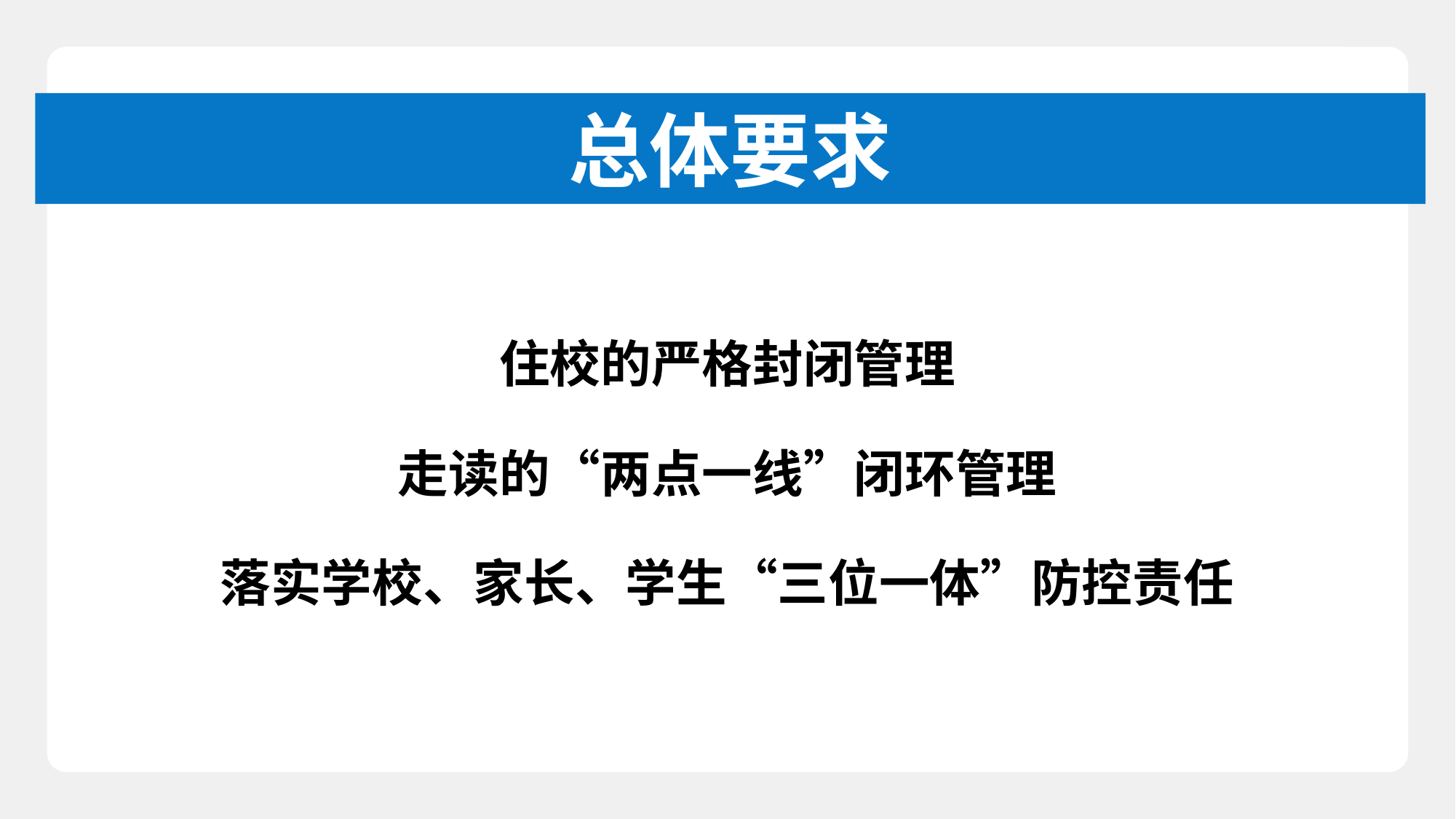

总体要求
住校的严格封闭管理
走读的“两点一线”闭环管理
落实学校、家长、学生“三位一体”防控责任